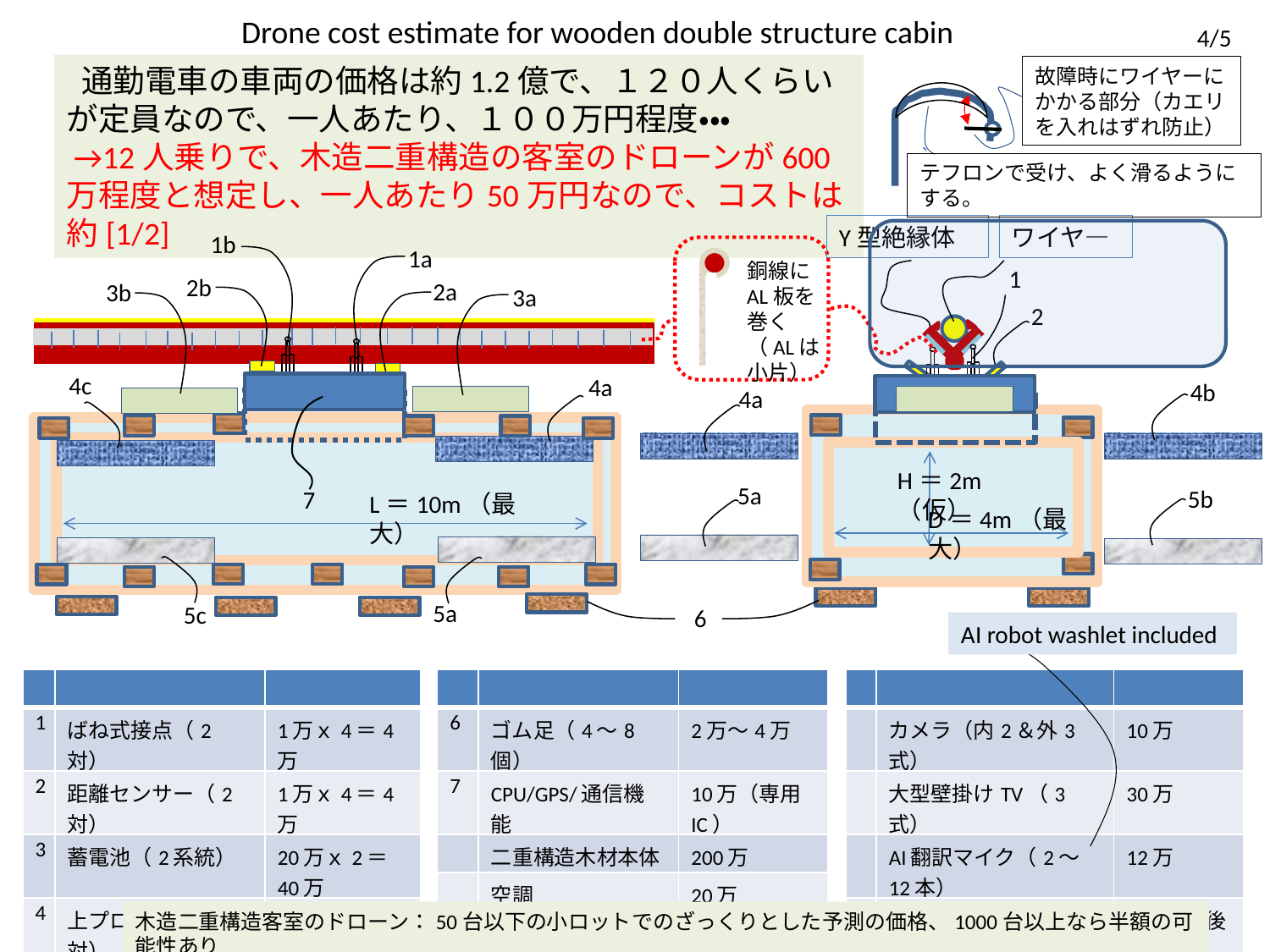

Drone cost estimate for wooden double structure cabin
4/5
 通勤電車の車両の価格は約1.2億で、１２０人くらいが定員なので、一人あたり、１００万円程度・・・
 →12人乗りで、木造二重構造の客室のドローンが600万程度と想定し、一人あたり50万円なので、コストは約[1/2]
故障時にワイヤーにかかる部分（カエリを入れはずれ防止）

テフロンで受け、よく滑るようにする。
Y型絶縁体
ワイヤ―

1b
1a

銅線にAL板を巻く（ALは小片）

1

2b

2a
3b

3a

2

4c
4a

4b

4a

H＝2m（仮）
5a
5b
7
L＝10m（最大）
D＝4m（最大）

5a
5c

6

AI robot washlet included

|  |  |  |
| --- | --- | --- |
| 6 | ゴム足（4〜8個） | 2万〜4万 |
| 7 | CPU/GPS/通信機能 | 10万（専用IC） |
|  | 二重構造木材本体 | 200万 |
|  | 空調 | 20万 |
|  | リクライニング椅子 | 120万（12席） |
|  |  |  |
| --- | --- | --- |
|  | カメラ（内2＆外3式） | 10万 |
|  | 大型壁掛けTV（3式） | 30万 |
|  | AI翻訳マイク（2〜12本） | 12万 |
|  | 匂いのしない水洗トイレ | 140万前後 |
|  | 総コスト：12人乗り仕様 | 600万前後 |
|  |  |  |
| --- | --- | --- |
| 1 | ばね式接点（2対） | 1万ｘ4＝4万 |
| 2 | 距離センサー（2対） | 1万ｘ4＝4万 |
| 3 | 蓄電池（2系統） | 20万ｘ2＝40万 |
| 4 | 上プロペラ（4対） | 12万 |
| 5 | 下プロペラ（4対） | 12万 |
木造二重構造客室のドローン：50台以下の小ロットでのざっくりとした予測の価格、1000台以上なら半額の可能性あり